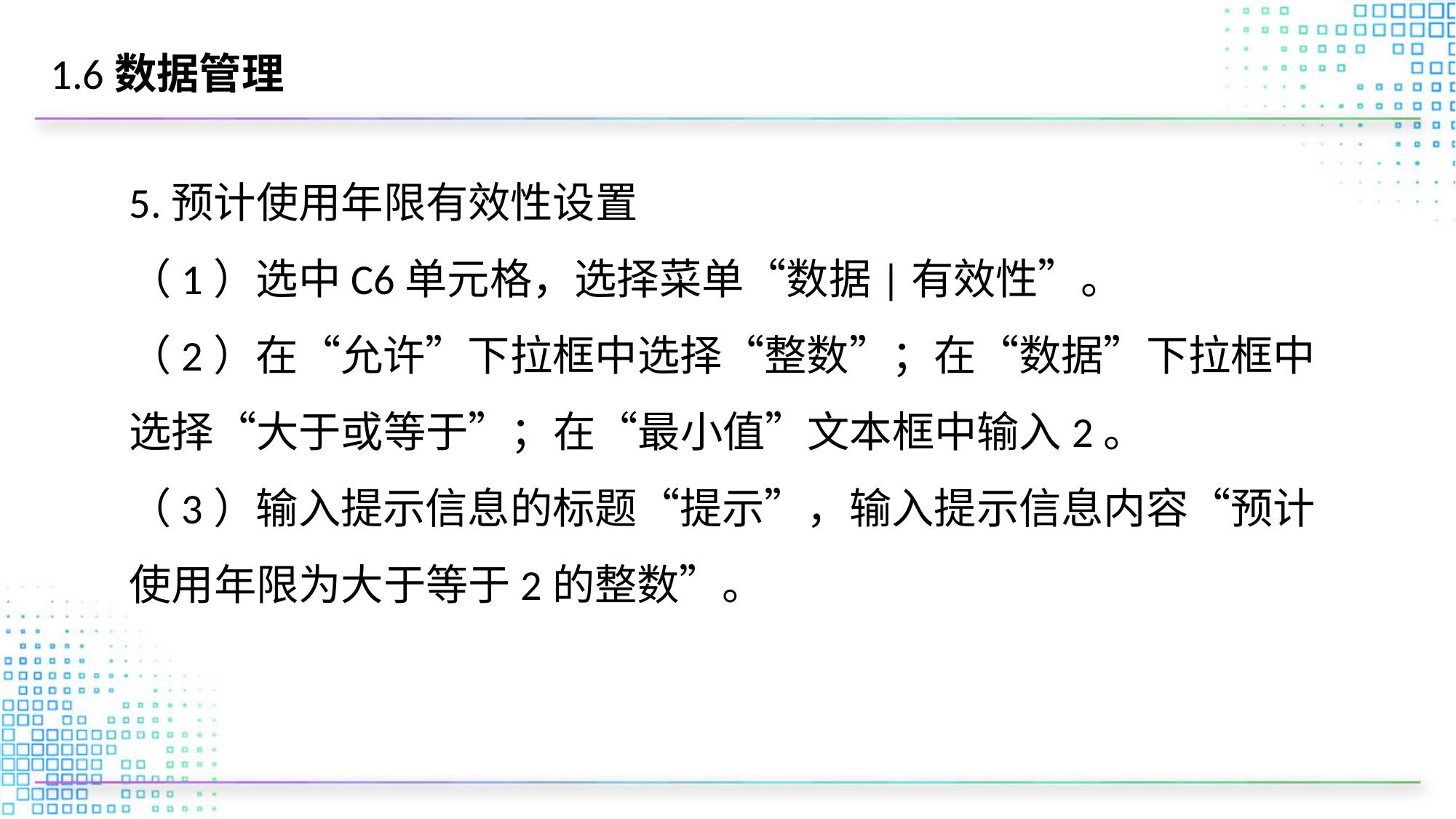

# 1.6数据管理
5.预计使用年限有效性设置
（1）选中C6单元格，选择菜单“数据|有效性”。
（2）在“允许”下拉框中选择“整数”；在“数据”下拉框中选择“大于或等于”；在“最小值”文本框中输入2。
（3）输入提示信息的标题“提示”，输入提示信息内容“预计使用年限为大于等于2的整数”。